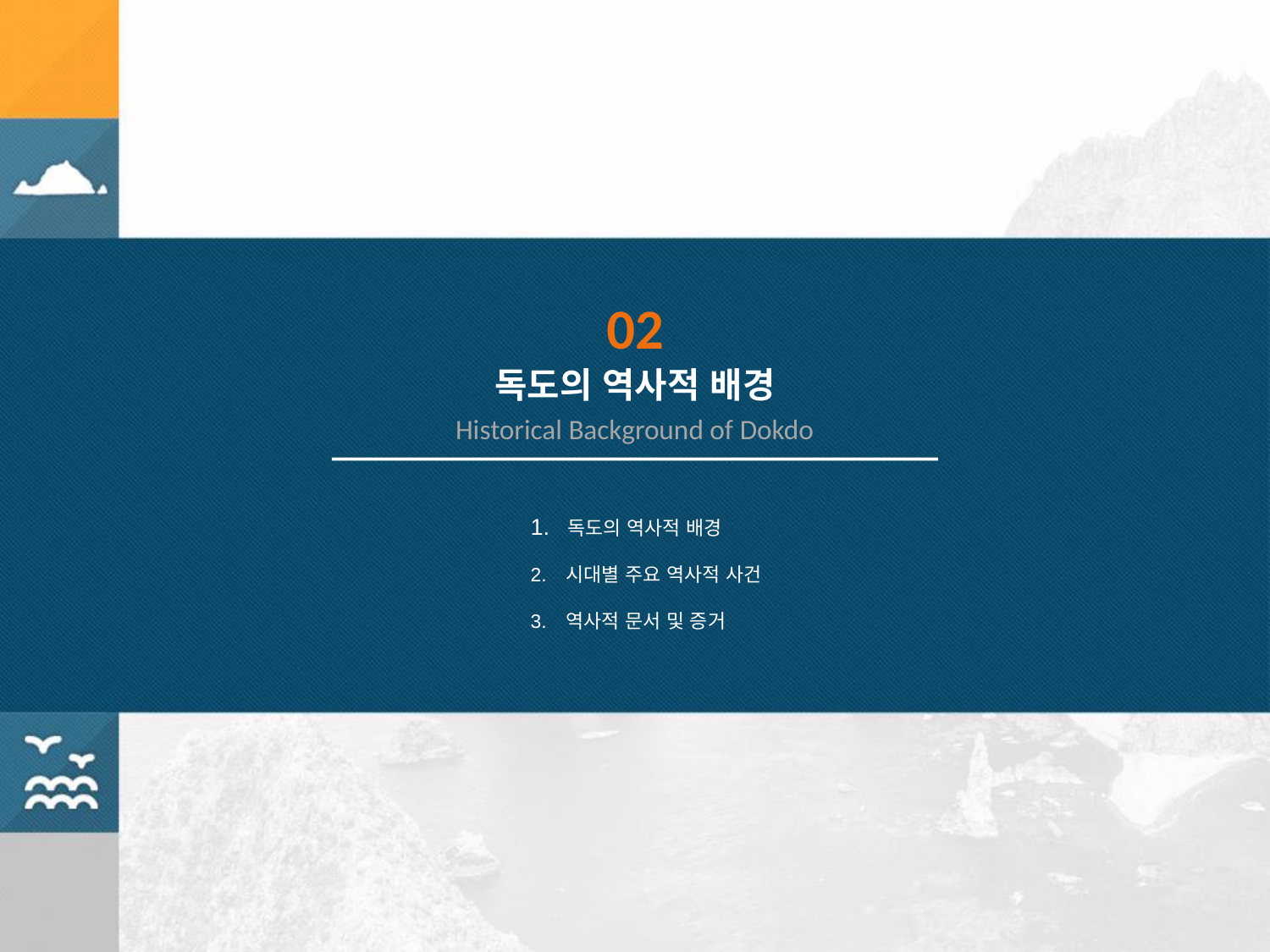

02
독도의 역사적 배경

Historical Background of Dokdo

 독도의 역사적 배경
 시대별 주요 역사적 사건
 역사적 문서 및 증거